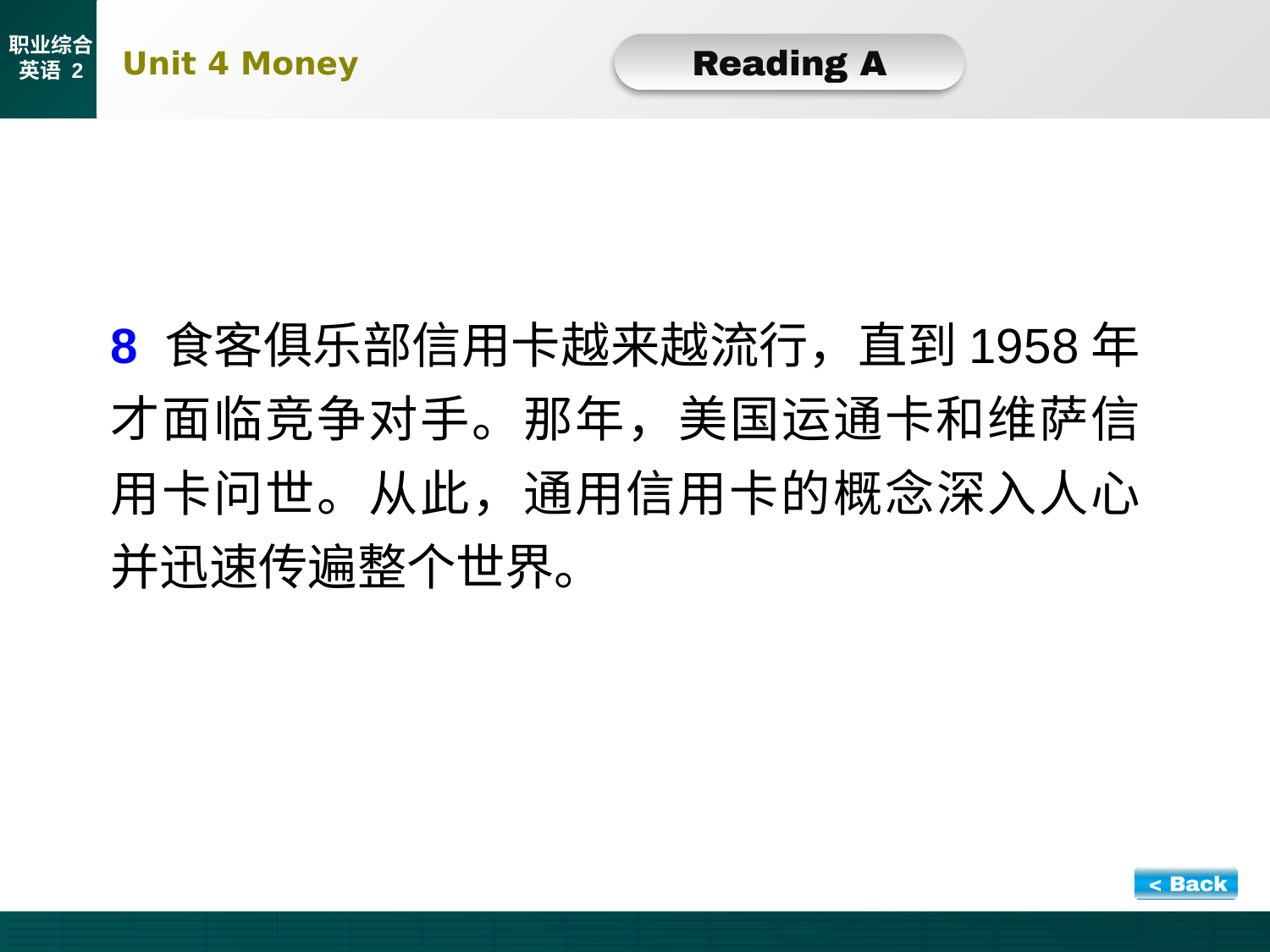

Reading A
A-Trans-6
8 食客俱乐部信用卡越来越流行，直到1958年才面临竞争对手。那年，美国运通卡和维萨信用卡问世。从此，通用信用卡的概念深入人心并迅速传遍整个世界。
< Back